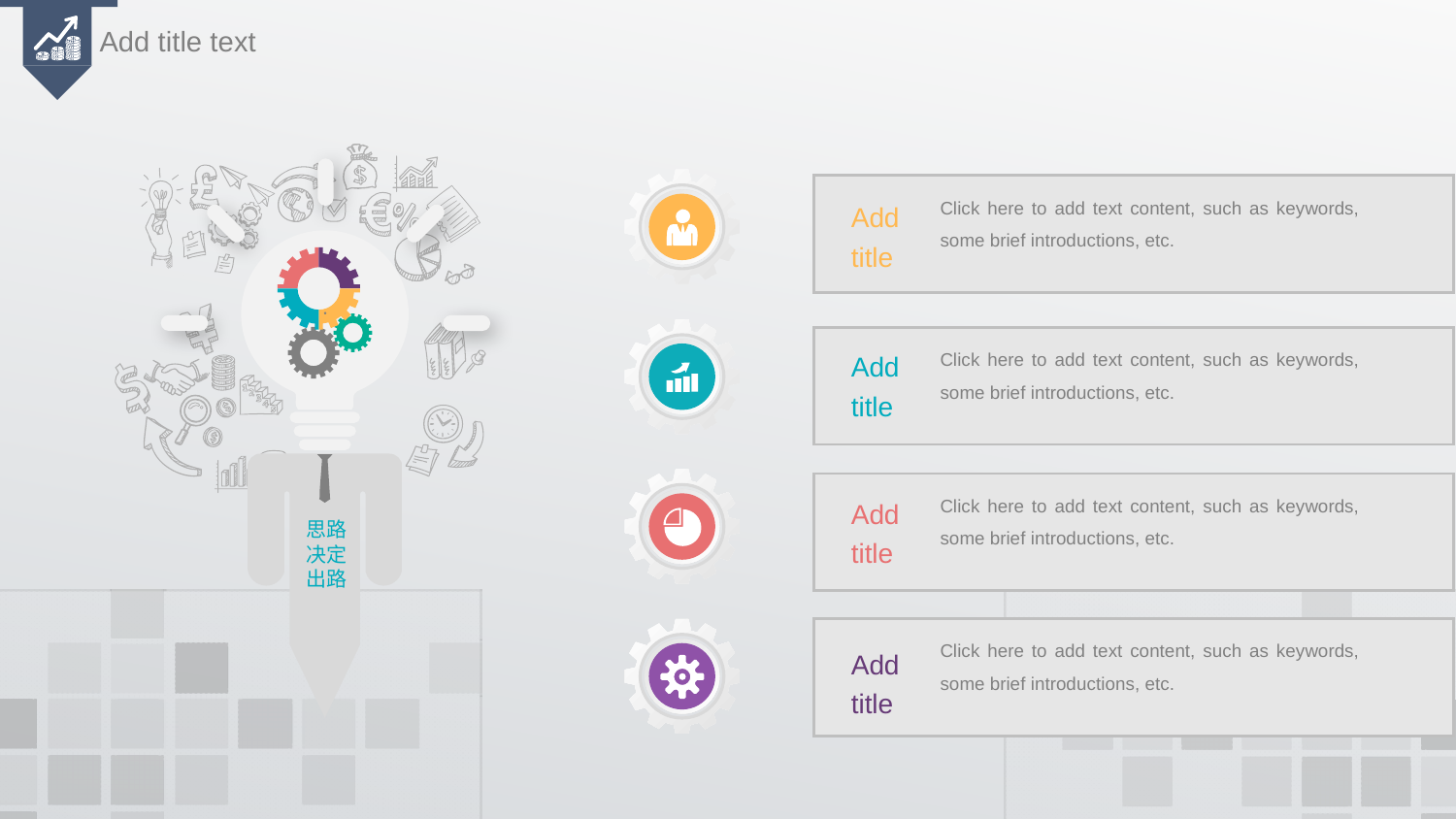

Add title text

Click here to add text content, such as keywords, some brief introductions, etc.
Add
title

Click here to add text content, such as keywords, some brief introductions, etc.
Add
title

Click here to add text content, such as keywords, some brief introductions, etc.
Add
title
思路
决定
出路

Click here to add text content, such as keywords, some brief introductions, etc.
Add
title